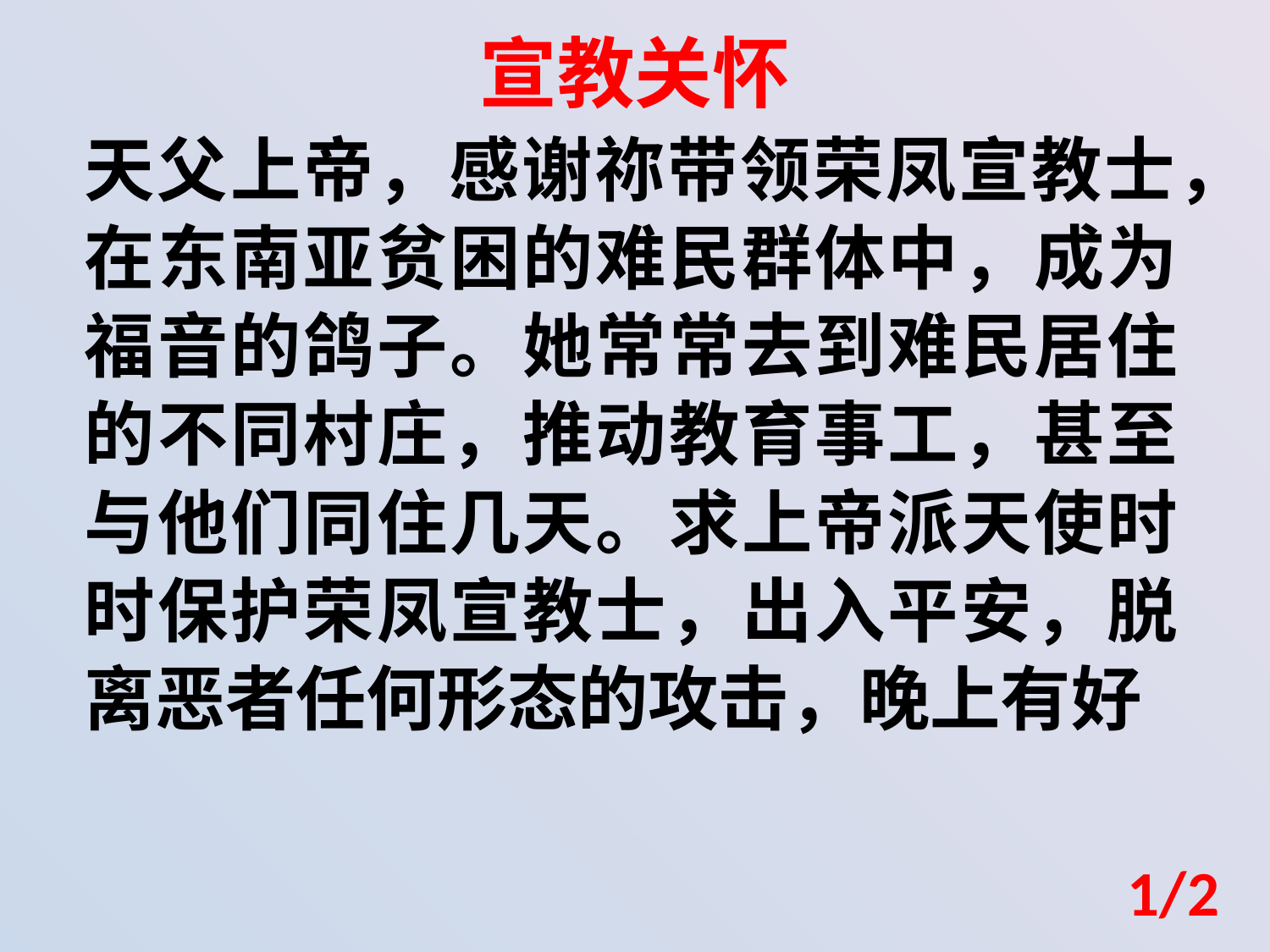

宣教关怀
天父上帝，感谢祢带领荣凤宣教士，在东南亚贫困的难民群体中，成为福音的鸽子。她常常去到难民居住的不同村庄，推动教育事工，甚至与他们同住几天。求上帝派天使时时保护荣凤宣教士，出入平安，脱离恶者任何形态的攻击，晚上有好
1/2